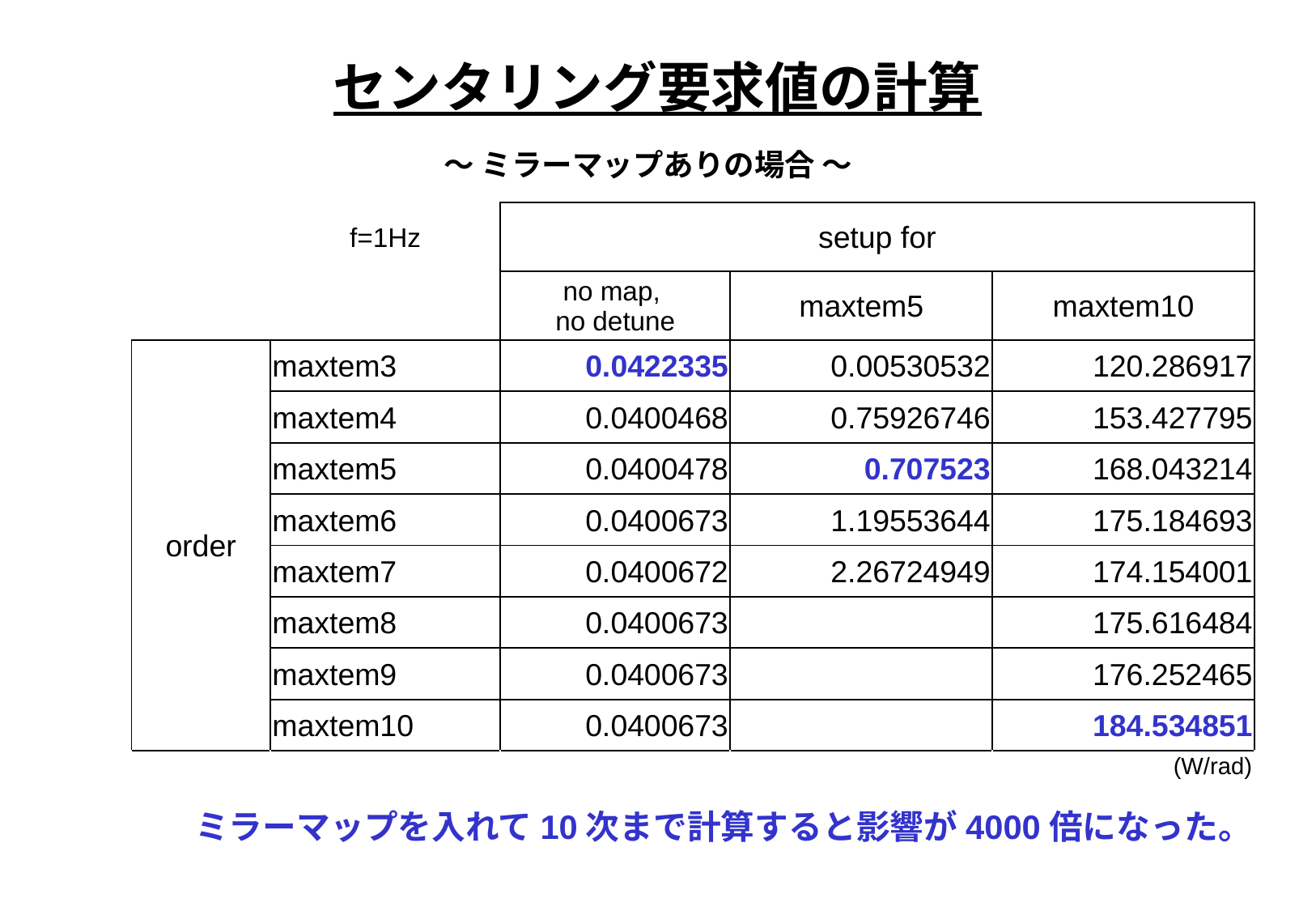

# センタリング要求値の計算
～ ミラーマップありの場合 ～
|  | f=1Hz | setup for |  |  |
| --- | --- | --- | --- | --- |
|  |  | no map, no detune | maxtem5 | maxtem10 |
| order | maxtem3 | 0.0422335 | 0.00530532 | 120.286917 |
|  | maxtem4 | 0.0400468 | 0.75926746 | 153.427795 |
|  | maxtem5 | 0.0400478 | 0.707523 | 168.043214 |
|  | maxtem6 | 0.0400673 | 1.19553644 | 175.184693 |
|  | maxtem7 | 0.0400672 | 2.26724949 | 174.154001 |
|  | maxtem8 | 0.0400673 |  | 175.616484 |
|  | maxtem9 | 0.0400673 |  | 176.252465 |
|  | maxtem10 | 0.0400673 |  | 184.534851 |
|  |  |  |  | (W/rad) |
ミラーマップを入れて10次まで計算すると影響が4000倍になった。